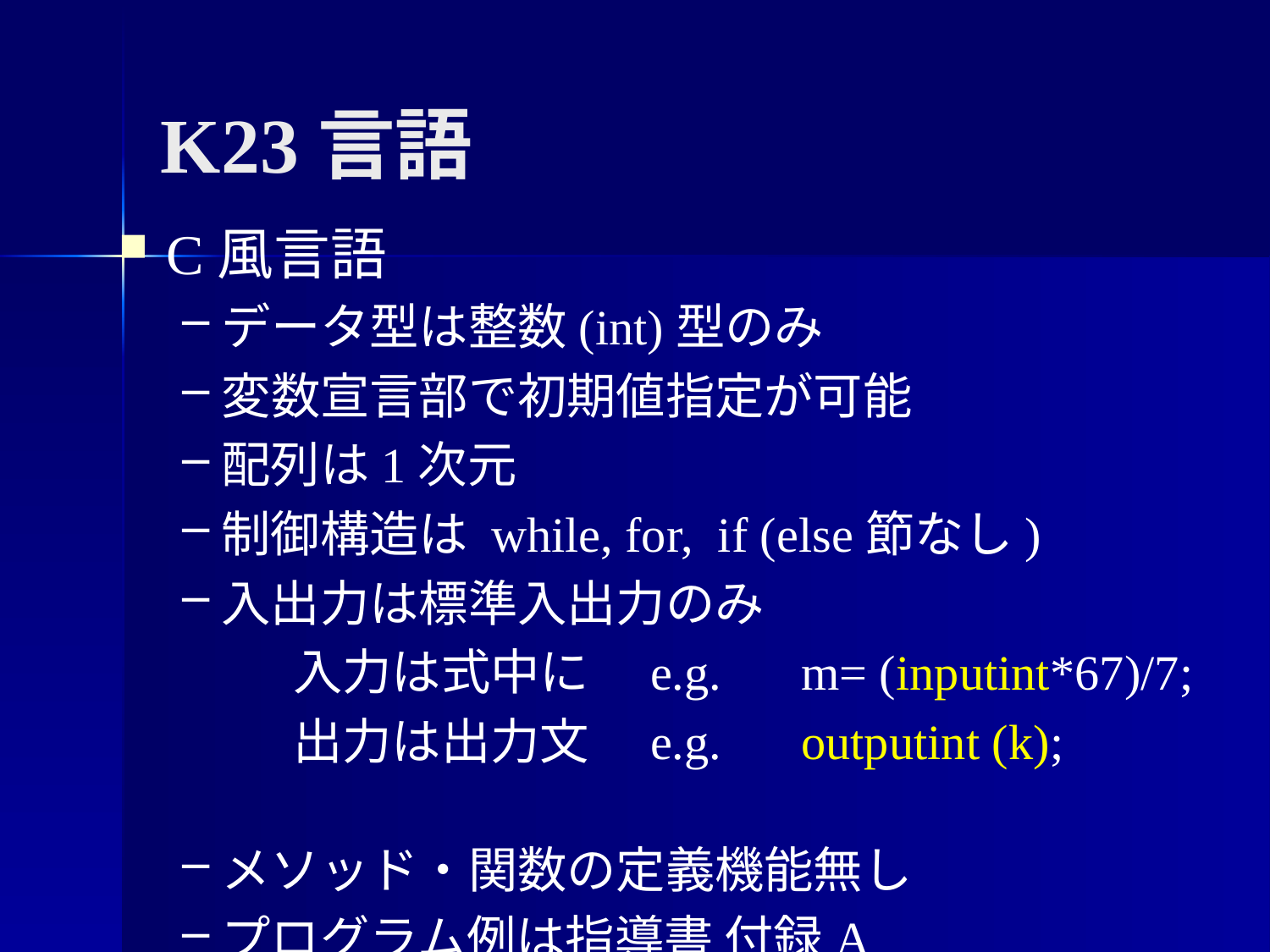

# K23言語
C風言語
データ型は整数(int)型のみ
変数宣言部で初期値指定が可能
配列は1次元
制御構造は while, for,  if (else節なし)
入出力は標準入出力のみ
		入力は式中に　e.g. 	m= (inputint*67)/7;
		出力は出力文　e.g.	outputint (k);
メソッド・関数の定義機能無し
プログラム例は指導書 付録A